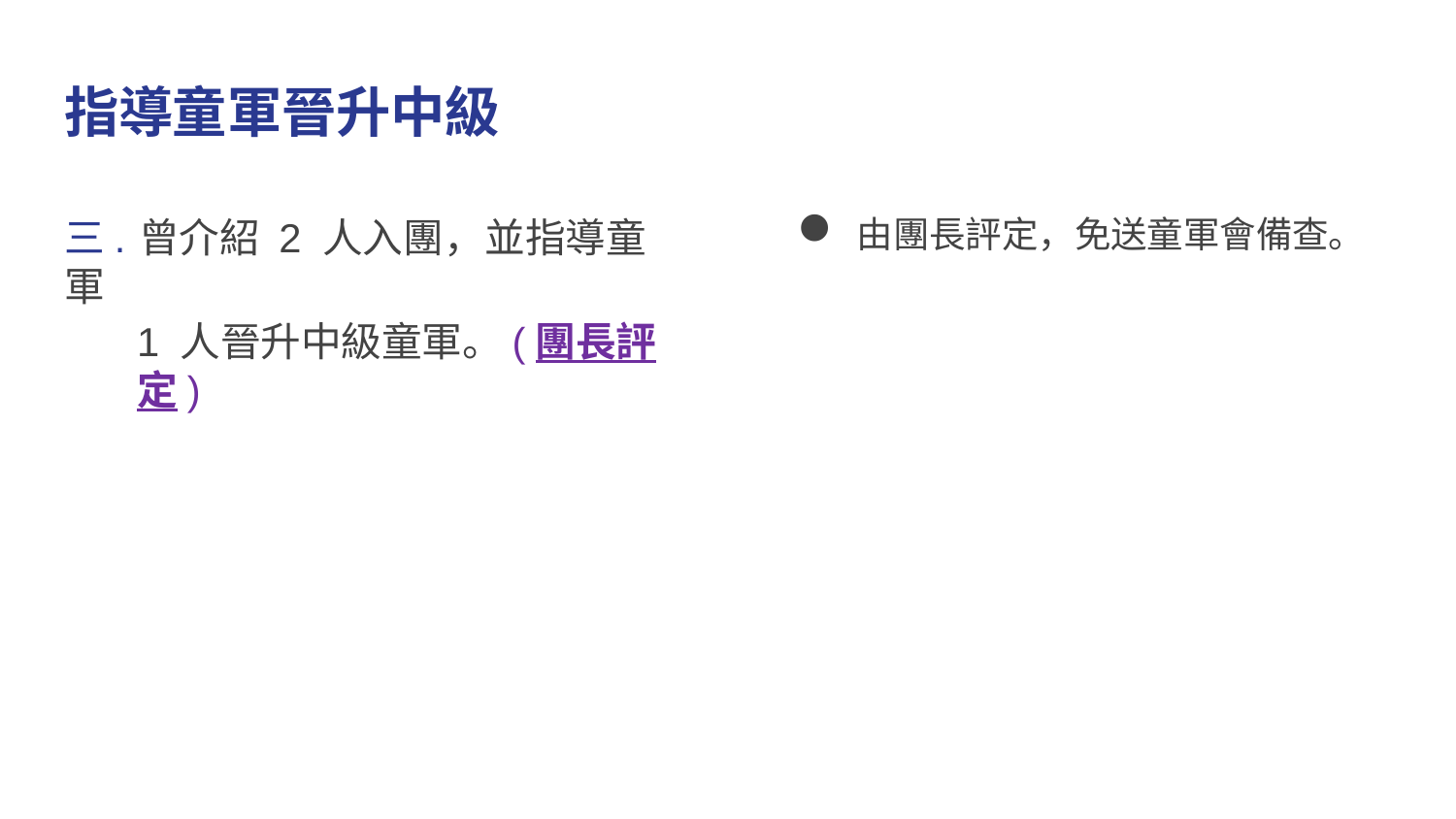

# 指導童軍晉升中級
三.	曾介紹 2 人入團，並指導童軍
1 人晉升中級童軍。(團長評定)
由團長評定，免送童軍會備查。